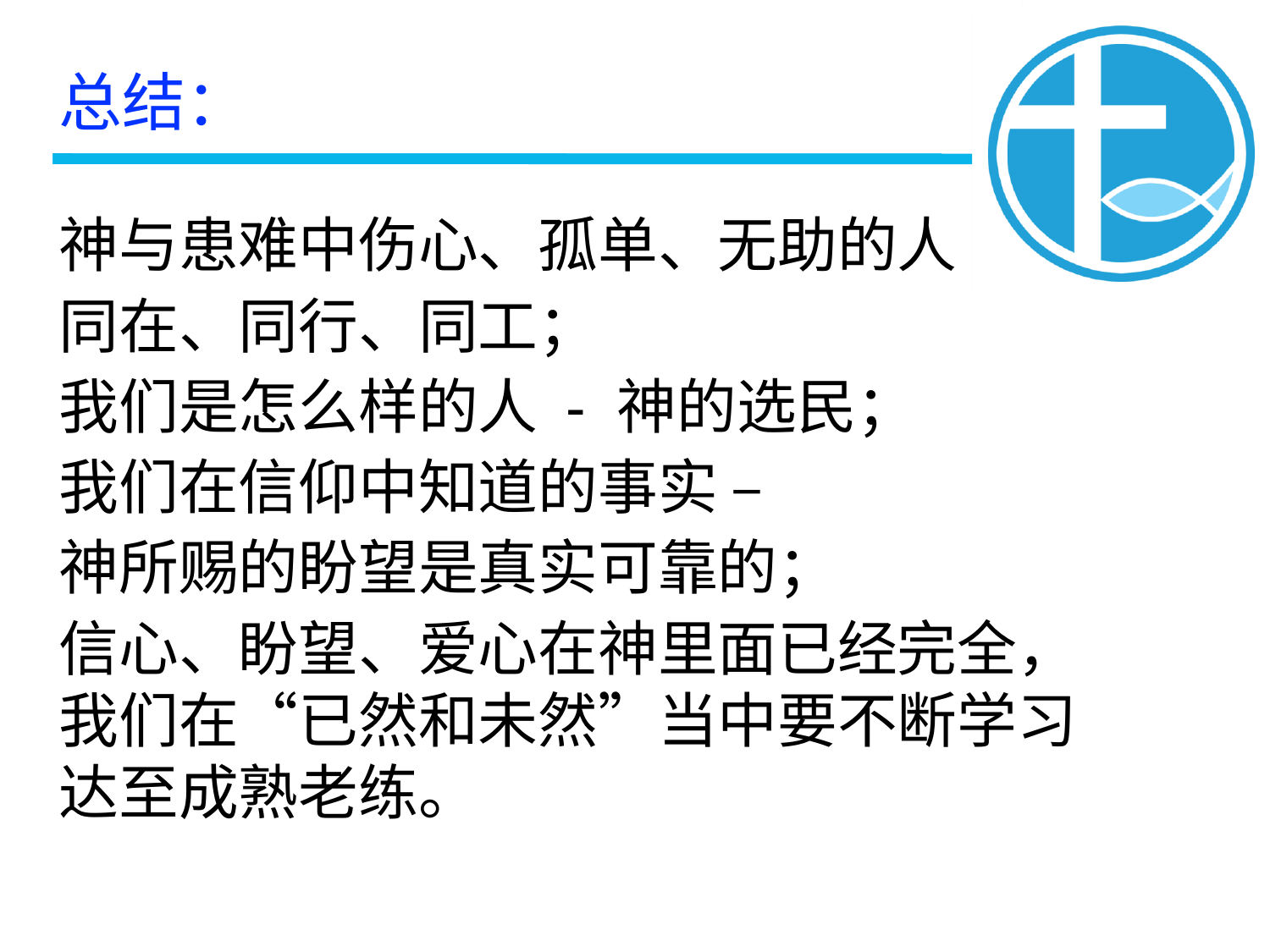

总结：
神与患难中伤心、孤单、无助的人
同在、同行、同工；
我们是怎么样的人 - 神的选民；
我们在信仰中知道的事实 –
神所赐的盼望是真实可靠的；
信心、盼望、爱心在神里面已经完全，我们在“已然和未然”当中要不断学习达至成熟老练。